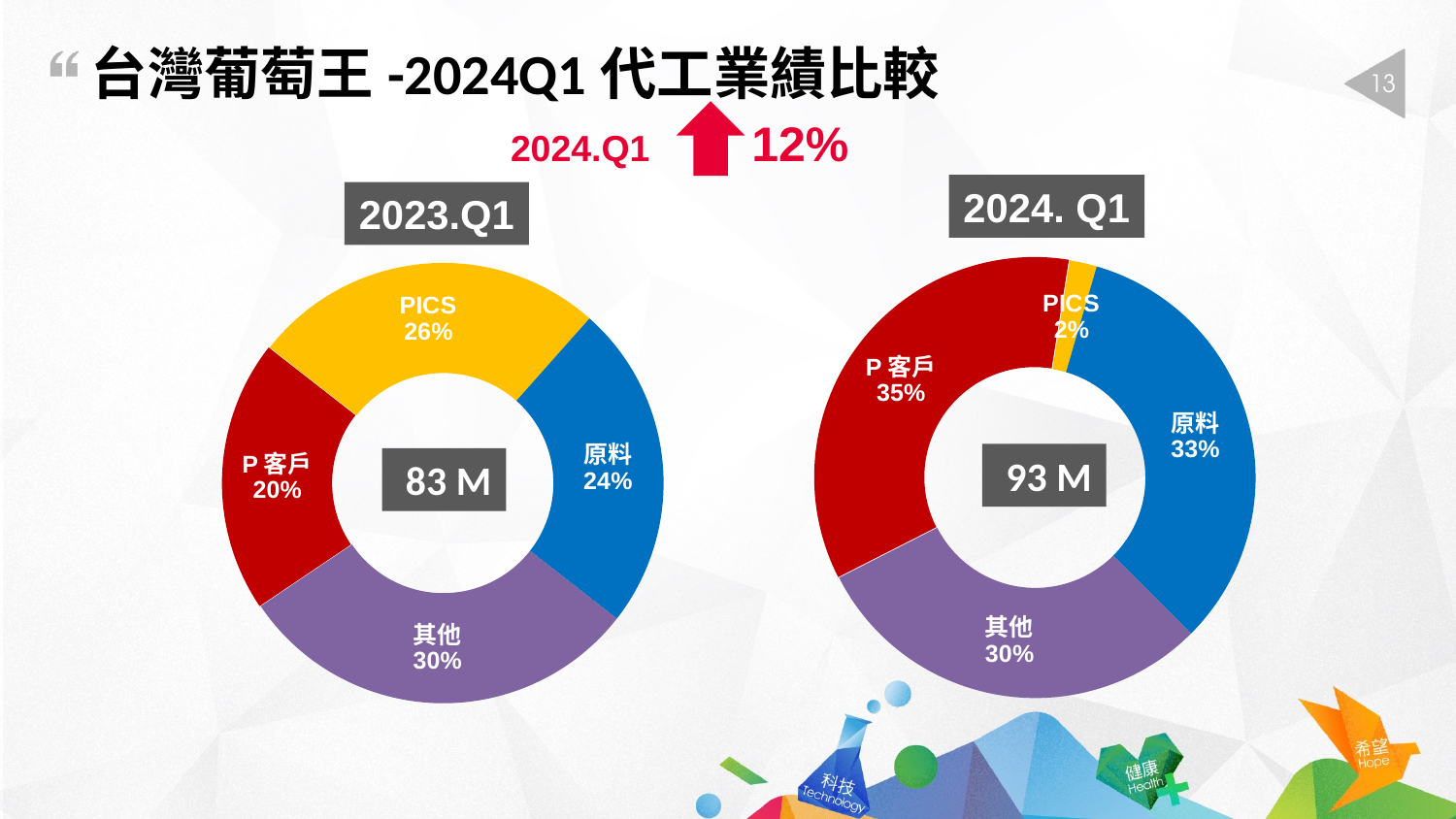

台灣葡萄王-2024Q1代工業績比較
13

2024.Q1          12%

### Chart

| Category | 銷售 |
|---|---|
| P客戶 | 35.0 |
| PICS | 2.0 |
| 原料 | 33.0 |
| 其他 | 30.0 |

### Chart

| Category | 銷售 |
|---|---|
| P客戶 | 20.0 |
| PICS | 26.0 |
| 原料 | 24.0 |
| 其他 | 30.0 |
2024. Q1
2023.Q1
 93 M
 83 M